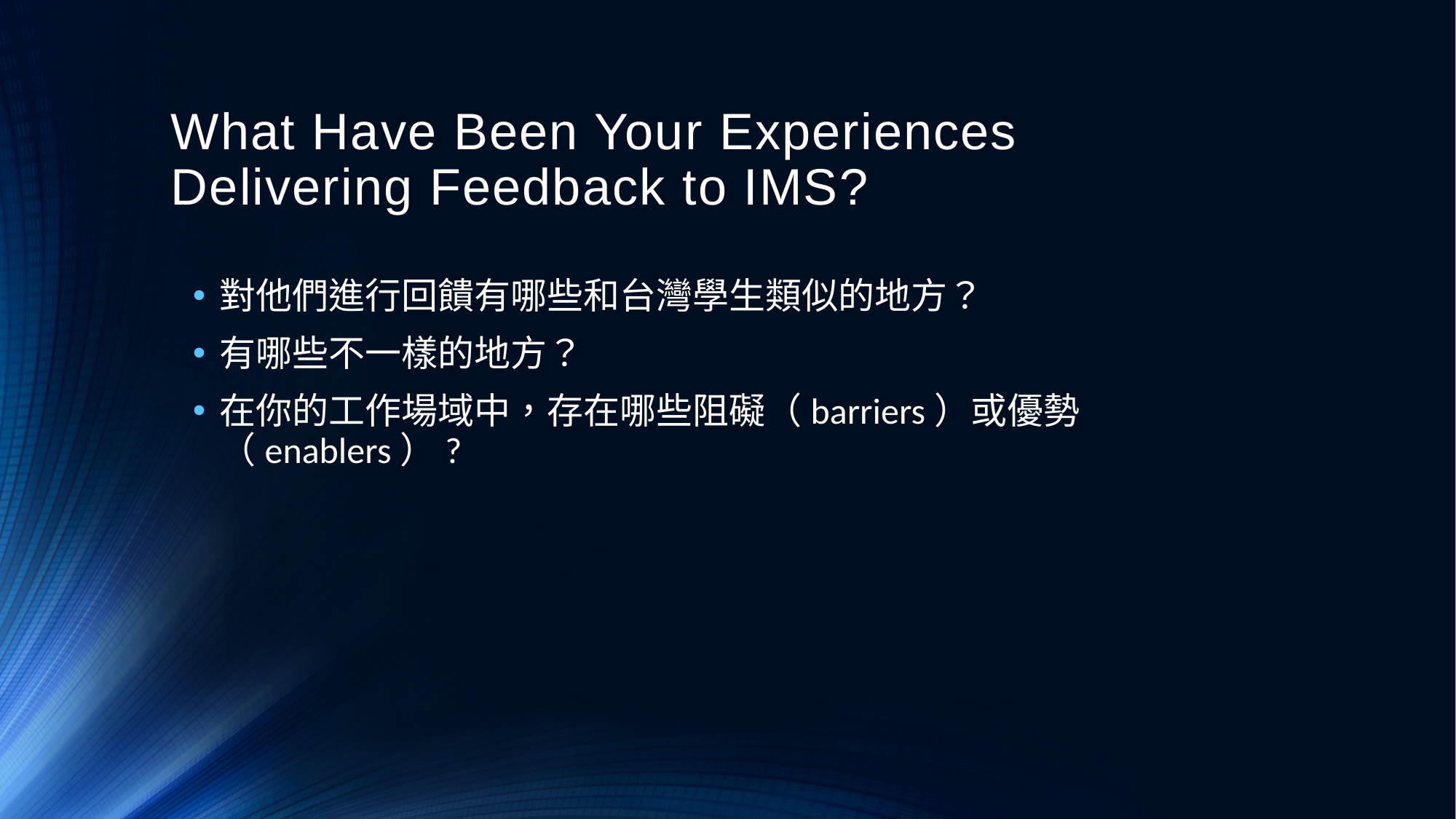

# What Have Been Your Experiences Delivering Feedback to IMS?
對他們進行回饋有哪些和台灣學生類似的地方？
有哪些不一樣的地方？
在你的工作場域中，存在哪些阻礙（barriers）或優勢（enablers）?